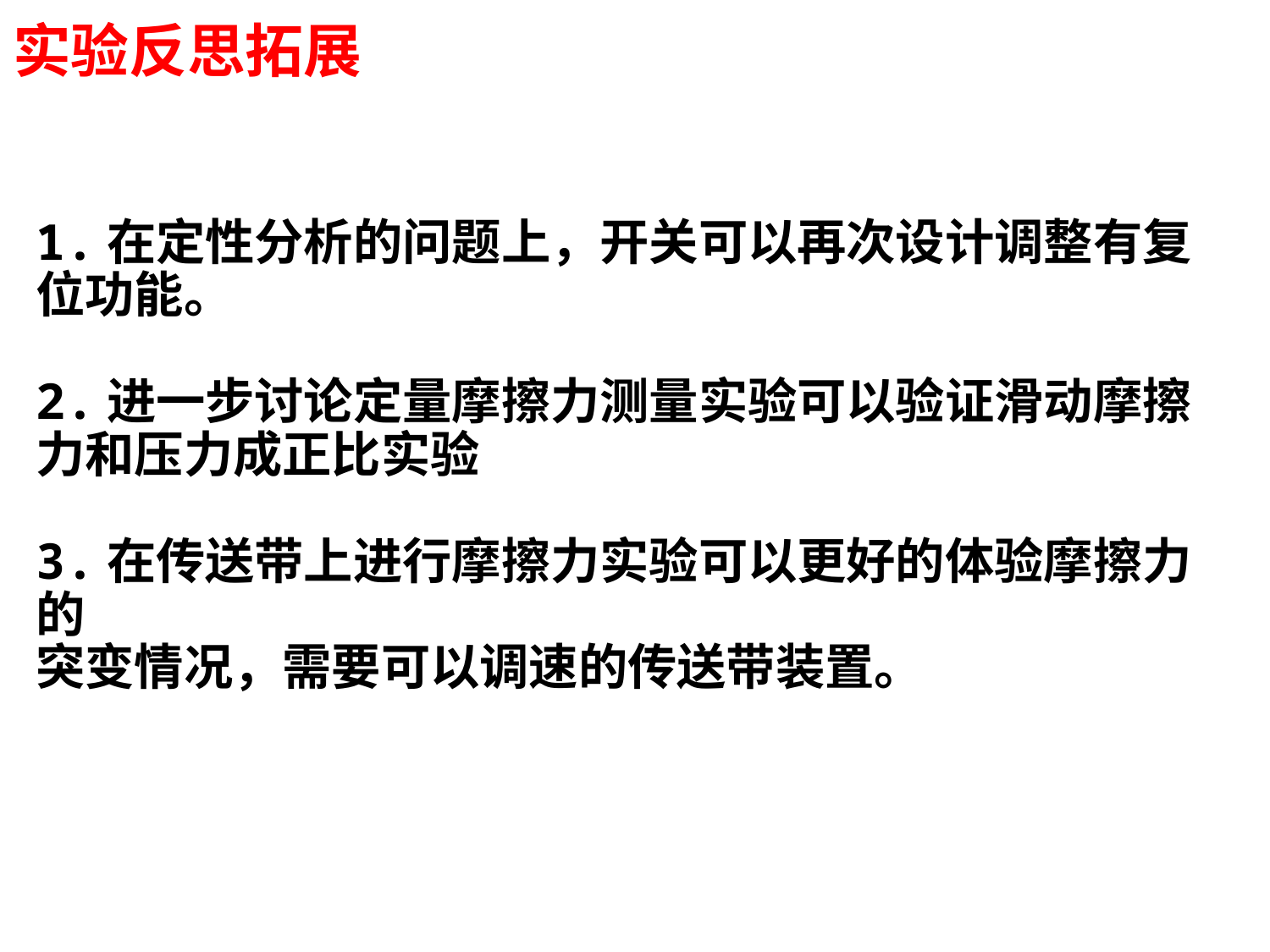

# 实验反思拓展
1.在定性分析的问题上，开关可以再次设计调整有复位功能。

2.进一步讨论定量摩擦力测量实验可以验证滑动摩擦力和压力成正比实验

3.在传送带上进行摩擦力实验可以更好的体验摩擦力的
突变情况，需要可以调速的传送带装置。